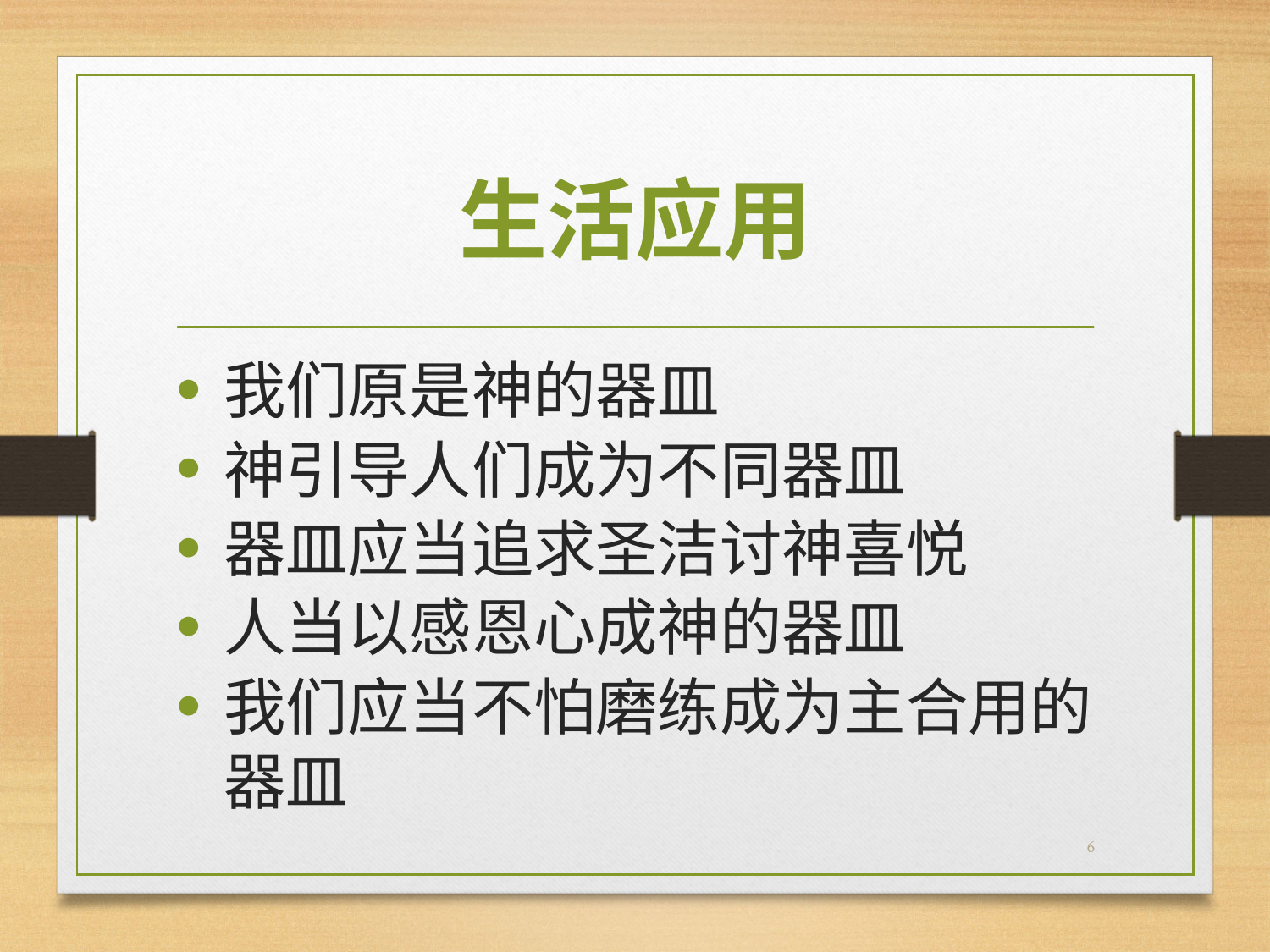

# 生活应用
我们原是神的器皿
神引导人们成为不同器皿
器皿应当追求圣洁讨神喜悦
人当以感恩心成神的器皿
我们应当不怕磨练成为主合用的器皿

6